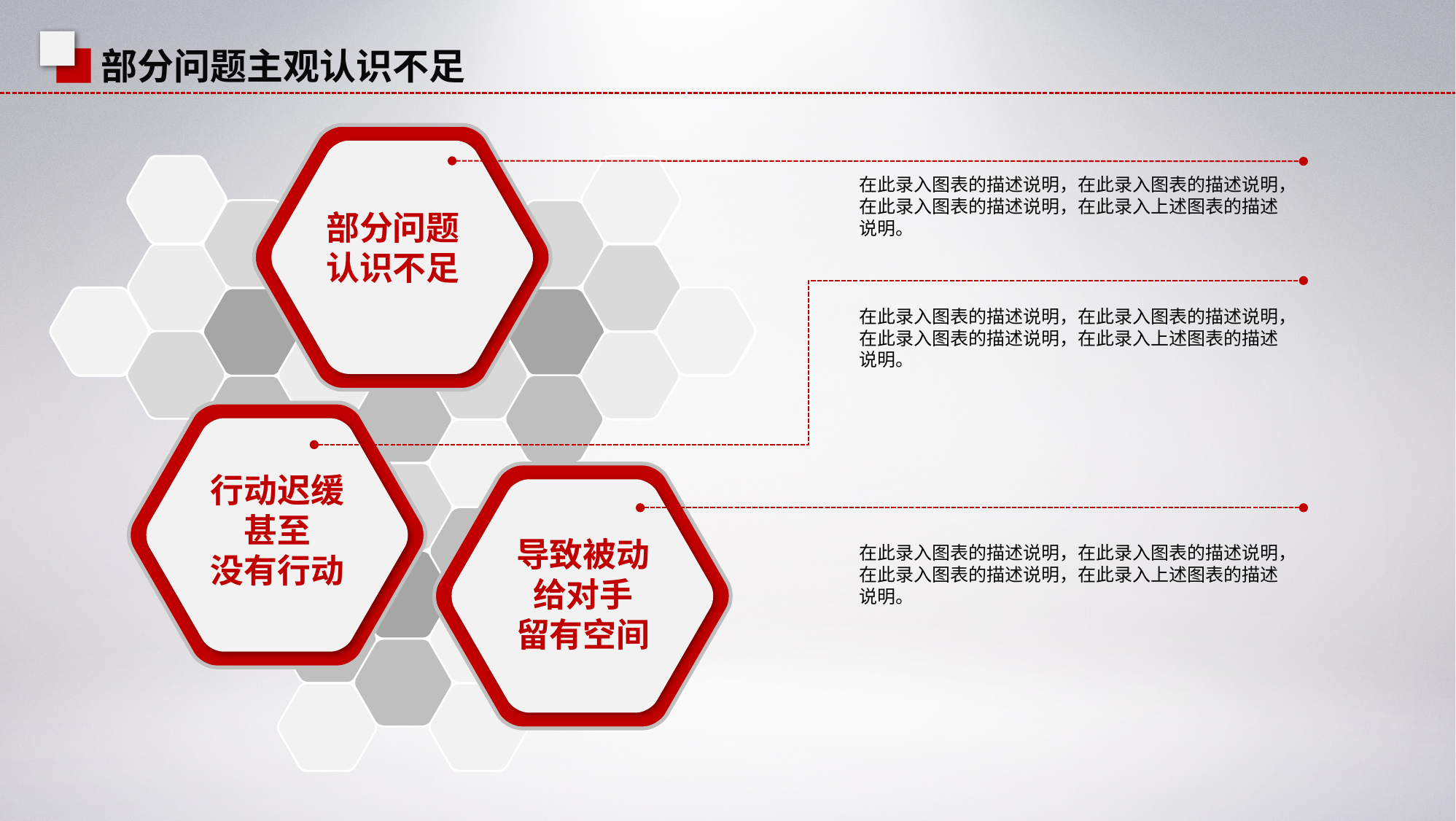

部分问题主观认识不足

在此录入图表的描述说明，在此录入图表的描述说明，在此录入图表的描述说明，在此录入上述图表的描述说明。
部分问题
认识不足
在此录入图表的描述说明，在此录入图表的描述说明，在此录入图表的描述说明，在此录入上述图表的描述说明。

行动迟缓
甚至
没有行动
导致被动
给对手
留有空间
在此录入图表的描述说明，在此录入图表的描述说明，在此录入图表的描述说明，在此录入上述图表的描述说明。